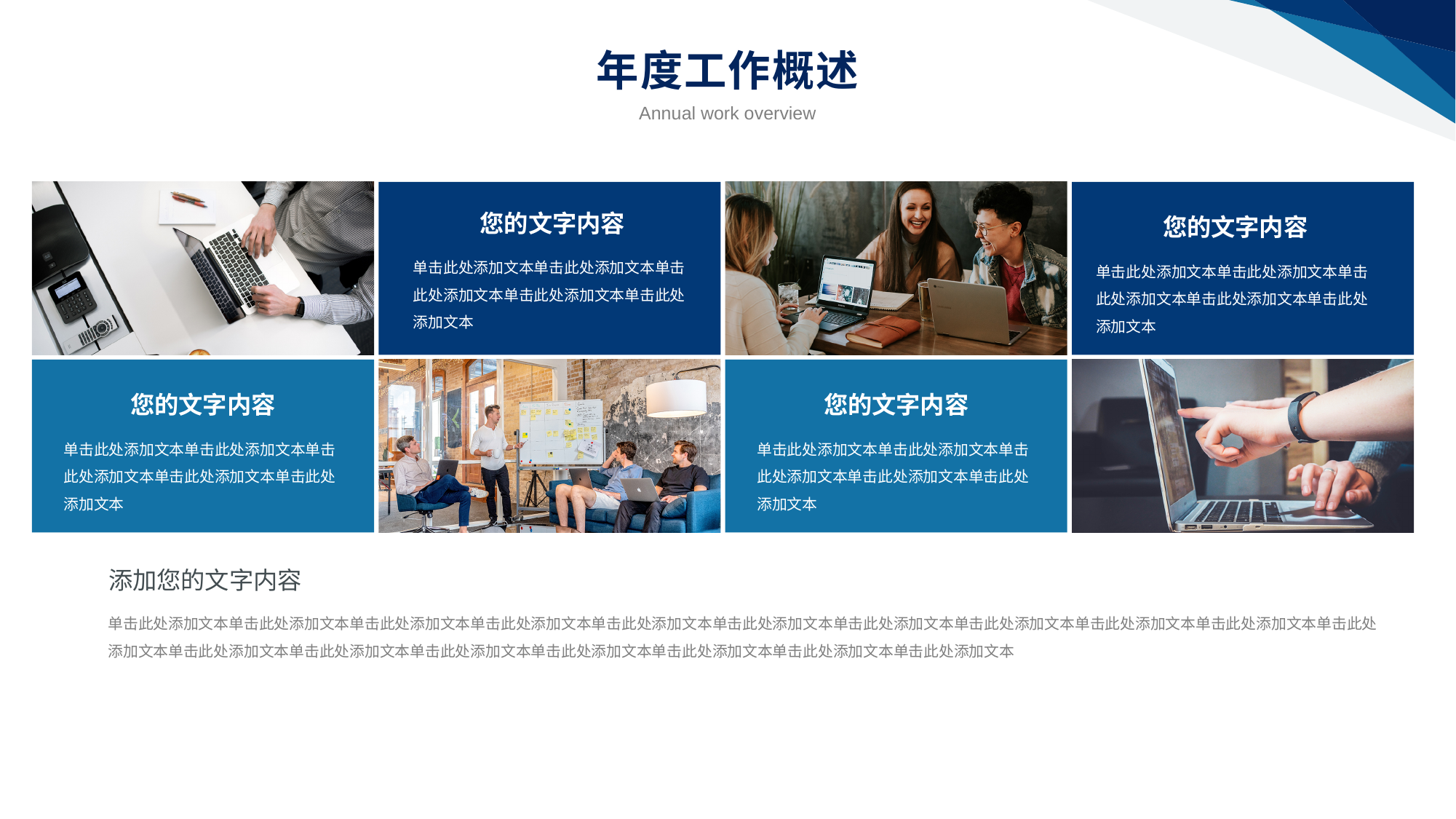

年度工作概述
Annual work overview

您的文字内容
您的文字内容
单击此处添加文本单击此处添加文本单击此处添加文本单击此处添加文本单击此处添加文本

单击此处添加文本单击此处添加文本单击此处添加文本单击此处添加文本单击此处添加文本

您的文字内容
您的文字内容
单击此处添加文本单击此处添加文本单击此处添加文本单击此处添加文本单击此处添加文本

单击此处添加文本单击此处添加文本单击此处添加文本单击此处添加文本单击此处添加文本

添加您的文字内容
单击此处添加文本单击此处添加文本单击此处添加文本单击此处添加文本单击此处添加文本单击此处添加文本单击此处添加文本单击此处添加文本单击此处添加文本单击此处添加文本单击此处添加文本单击此处添加文本单击此处添加文本单击此处添加文本单击此处添加文本单击此处添加文本单击此处添加文本单击此处添加文本